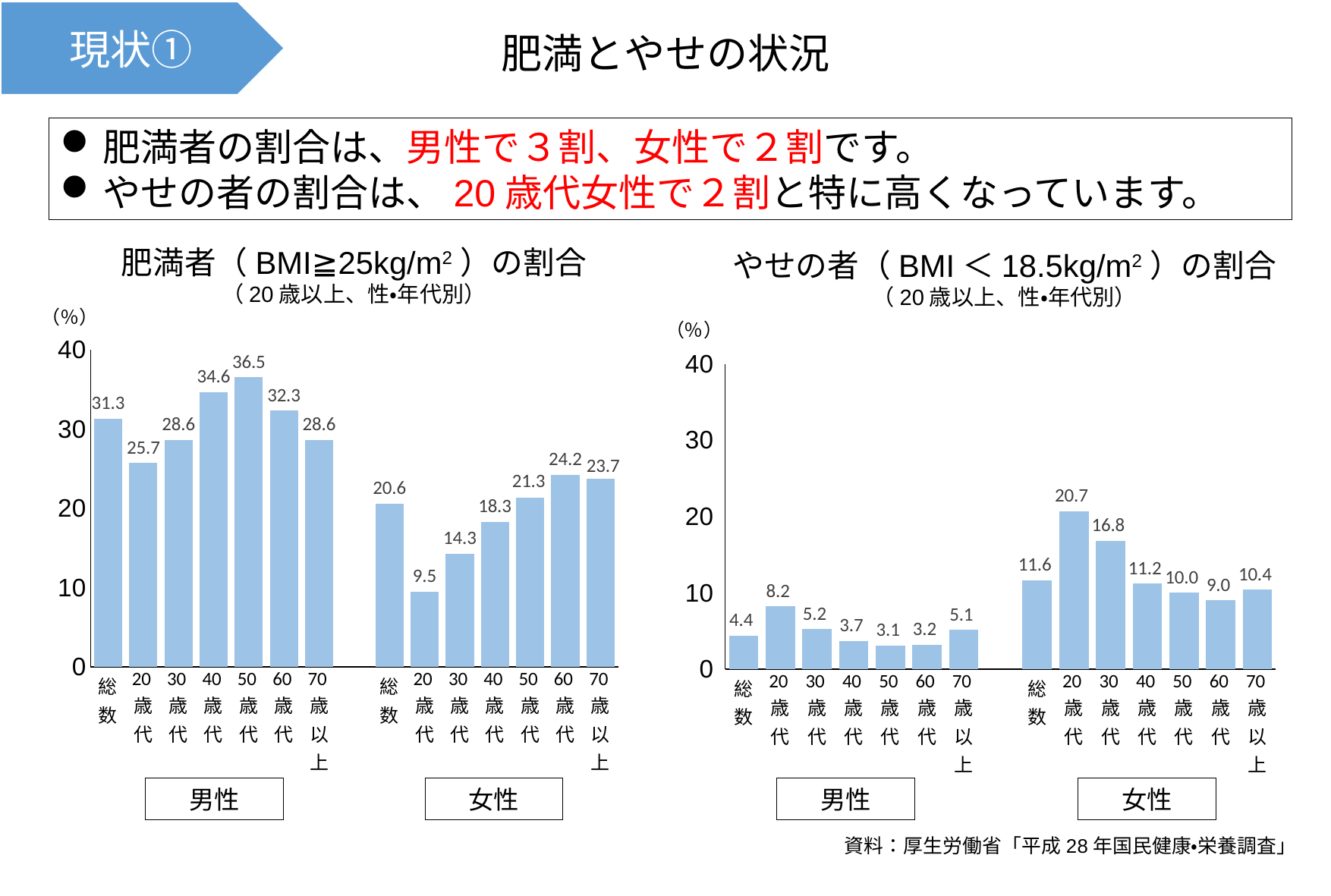

現状①
肥満とやせの状況
肥満者の割合は、男性で３割、女性で２割です。
やせの者の割合は、20歳代女性で２割と特に高くなっています。
肥満者（BMI≧25kg/m2）の割合
（20歳以上、性・年代別）
やせの者（BMI＜18.5kg/m2）の割合
（20歳以上、性・年代別）
（％）

### Chart

| Category | 割合 |
|---|---|
| 総数 | 4.4 |
| 20歳代 | 8.2 |
| 30歳代 | 5.2 |
| 40歳代 | 3.7 |
| 50歳代 | 3.1 |
| 60歳代 | 3.2 |
| 70歳以上 | 5.1 |
|  | None |
| 総数 | 11.6 |
| 20歳代 | 20.7 |
| 30歳代 | 16.8 |
| 40歳代 | 11.2 |
| 50歳代 | 10.0 |
| 60歳代 | 9.0 |
| 70歳以上 | 10.4 |
（％）

### Chart

| Category | 割合 |
|---|---|
| 総数 | 31.3 |
| 20歳代 | 25.7 |
| 30歳代 | 28.6 |
| 40歳代 | 34.6 |
| 50歳代 | 36.5 |
| 60歳代 | 32.3 |
| 70歳以上 | 28.6 |
|  | None |
| 総数 | 20.6 |
| 20歳代 | 9.5 |
| 30歳代 | 14.3 |
| 40歳代 | 18.3 |
| 50歳代 | 21.3 |
| 60歳代 | 24.2 |
| 70歳以上 | 23.7 |
男性
女性
男性
女性
資料：厚生労働省「平成28年国民健康・栄養調査」